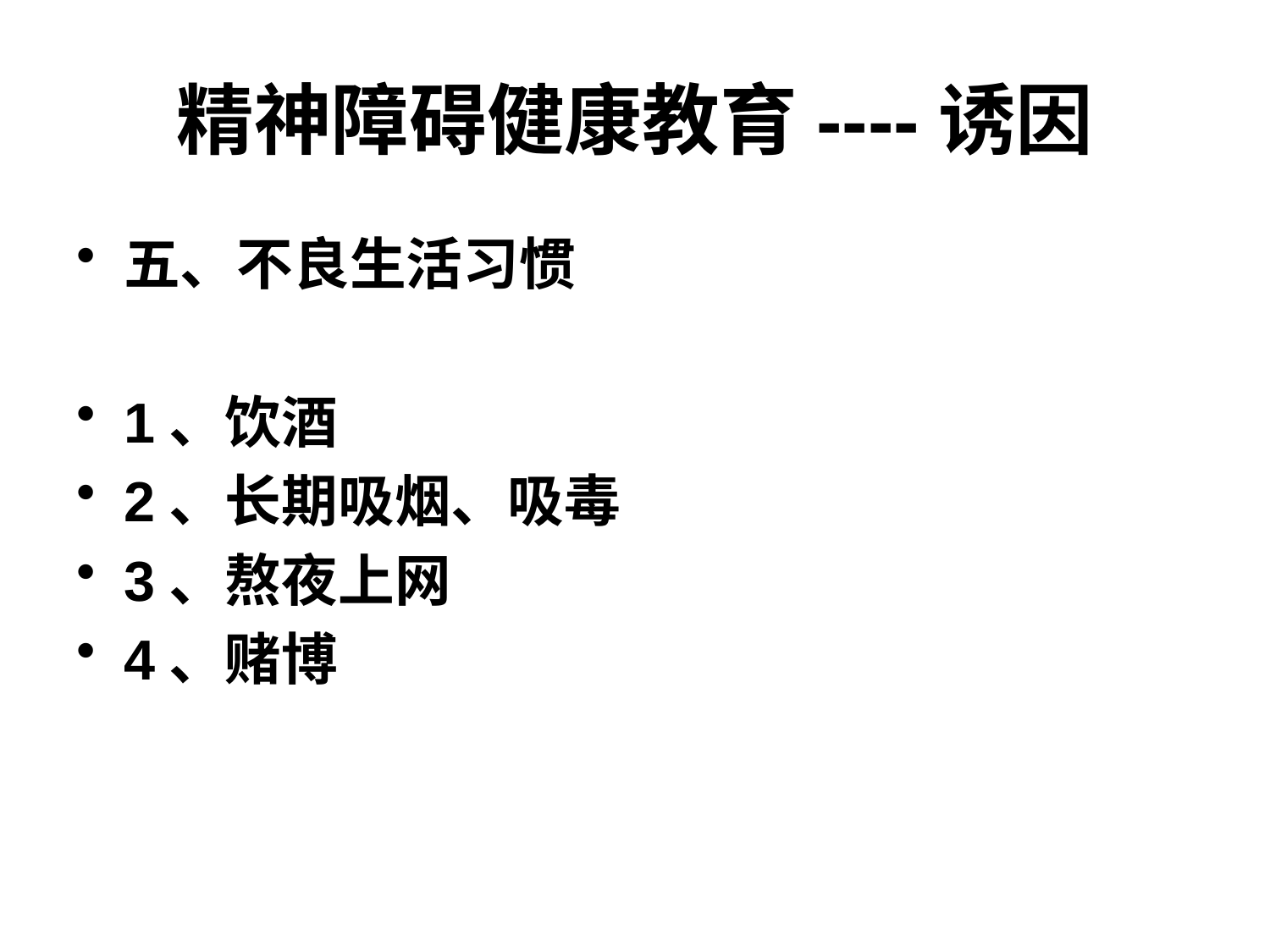

# 精神障碍健康教育----诱因
五、不良生活习惯

1、饮酒
2、长期吸烟、吸毒
3、熬夜上网
4、赌博